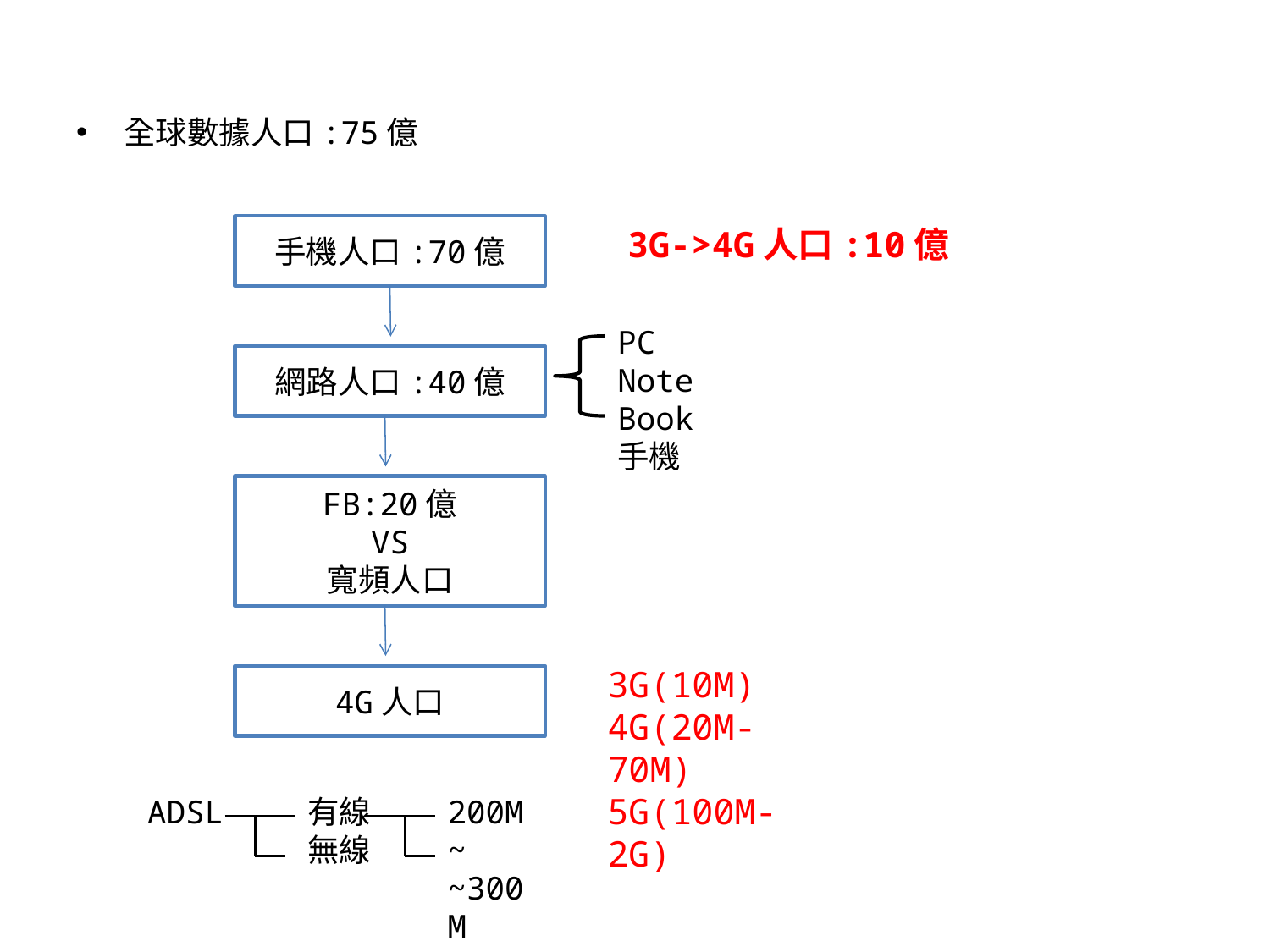

全球數據人口:75億
手機人口:70億
3G->4G人口:10億
PC
Note Book
手機

網路人口:40億
FB:20億
VS
寬頻人口
3G(10M)
4G(20M-70M)
5G(100M-2G)

4G人口
ADSL
有線
無線
200M~
~300M